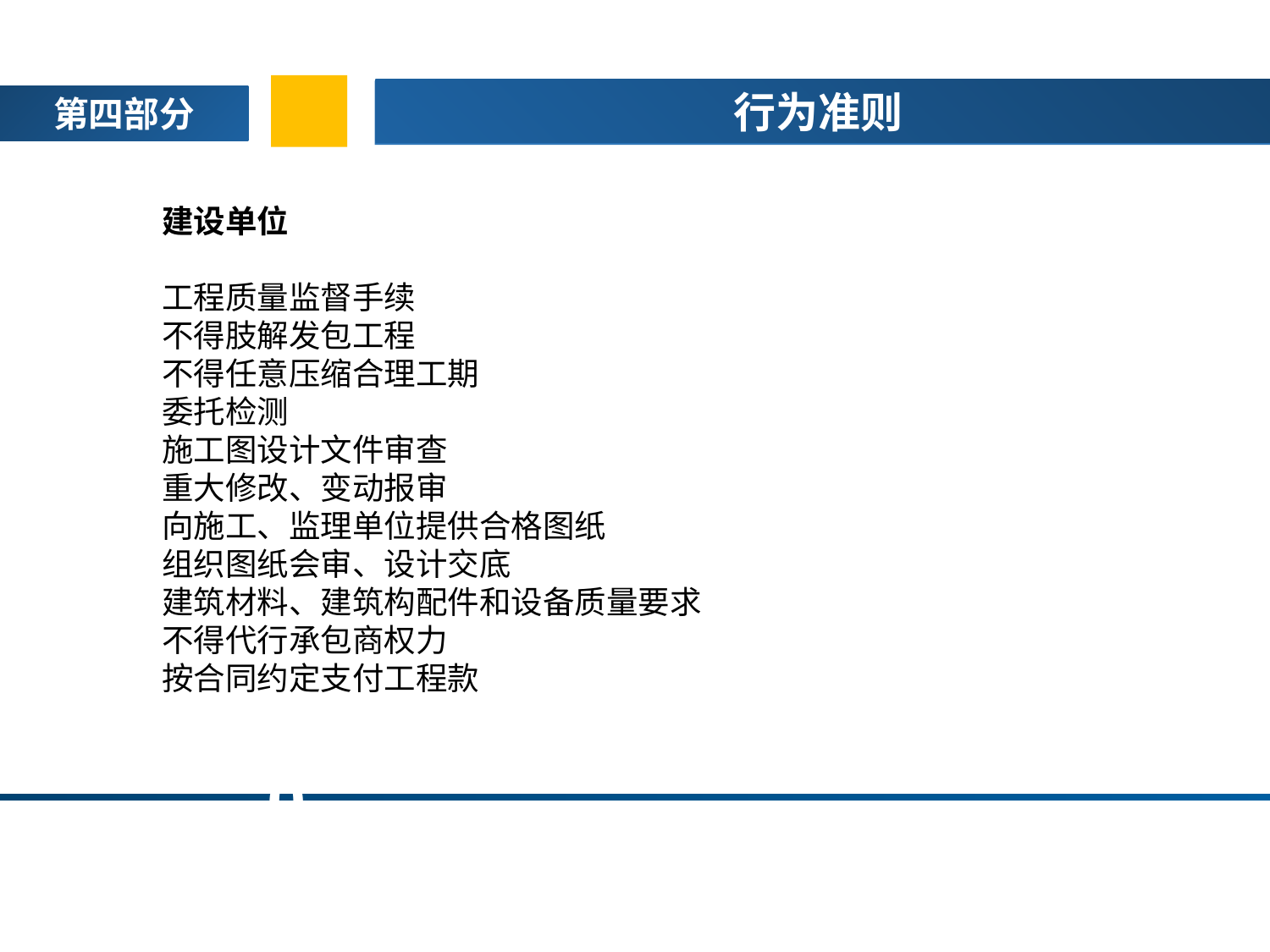

行为准则

第四部分
建设单位

工程质量监督手续
不得肢解发包工程
不得任意压缩合理工期
委托检测
施工图设计文件审查
重大修改、变动报审
向施工、监理单位提供合格图纸
组织图纸会审、设计交底
建筑材料、建筑构配件和设备质量要求
不得代行承包商权力
按合同约定支付工程款

02
0
05